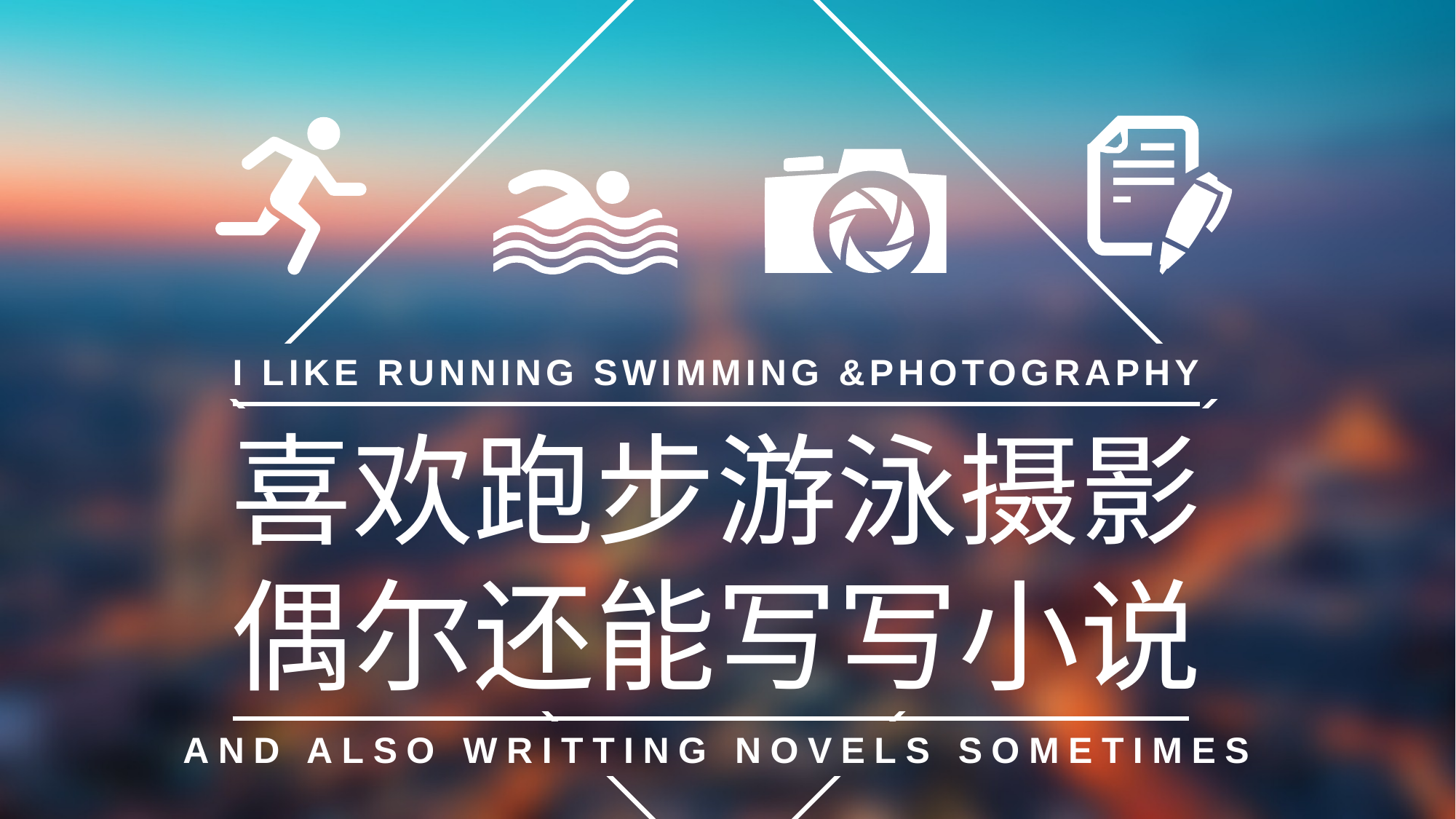

I LIKE RUNNING SWIMMING &PHOTOGRAPHY
喜欢跑步游泳摄影
偶尔还能写写小说
AND ALSO WRITTING NOVELS SOMETIMES